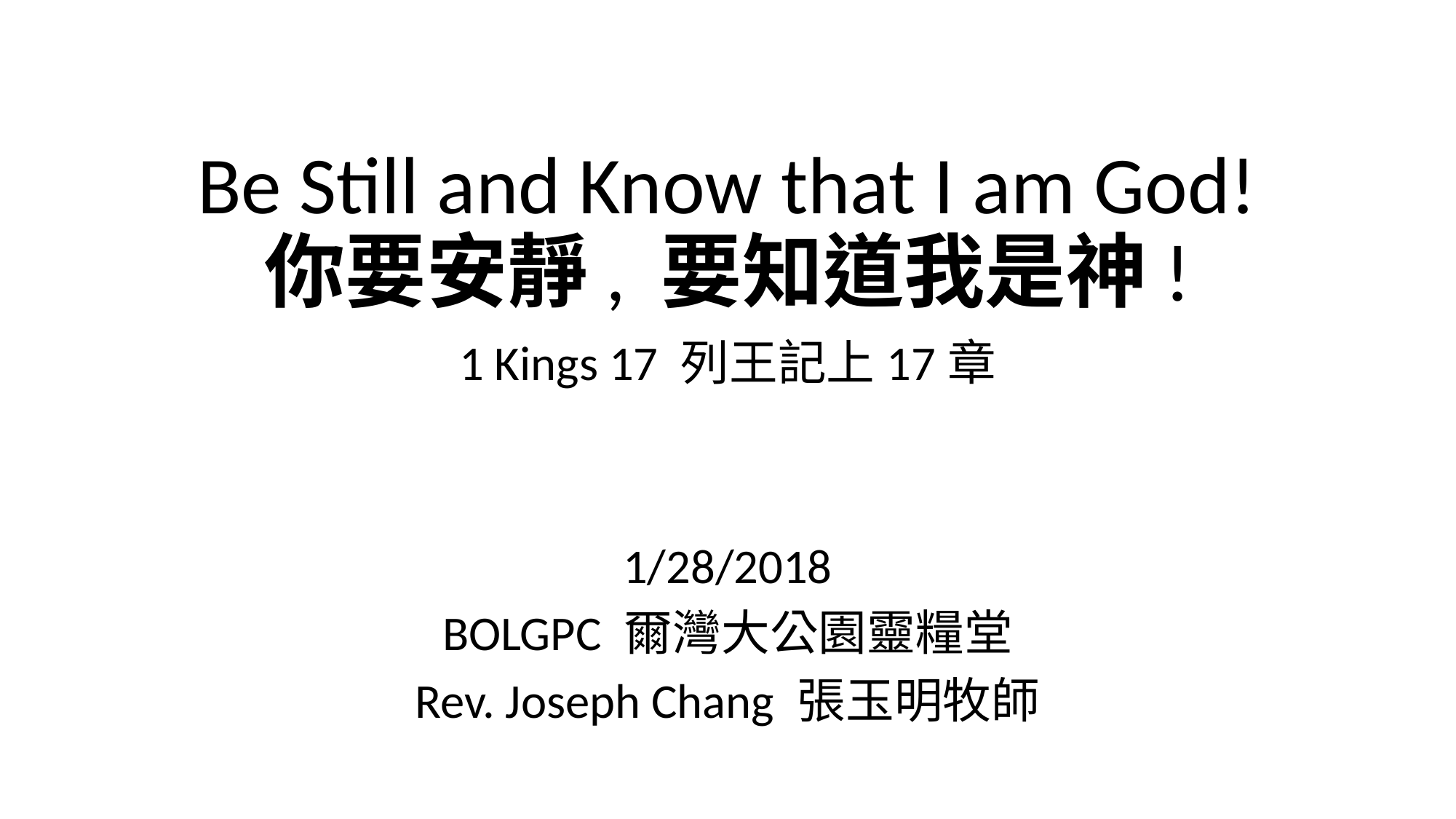

# Be Still and Know that I am God! 你要安靜, 要知道我是神!
1 Kings 17 列王記上17章

1/28/2018
BOLGPC 爾灣大公園靈糧堂
Rev. Joseph Chang 張玉明牧師